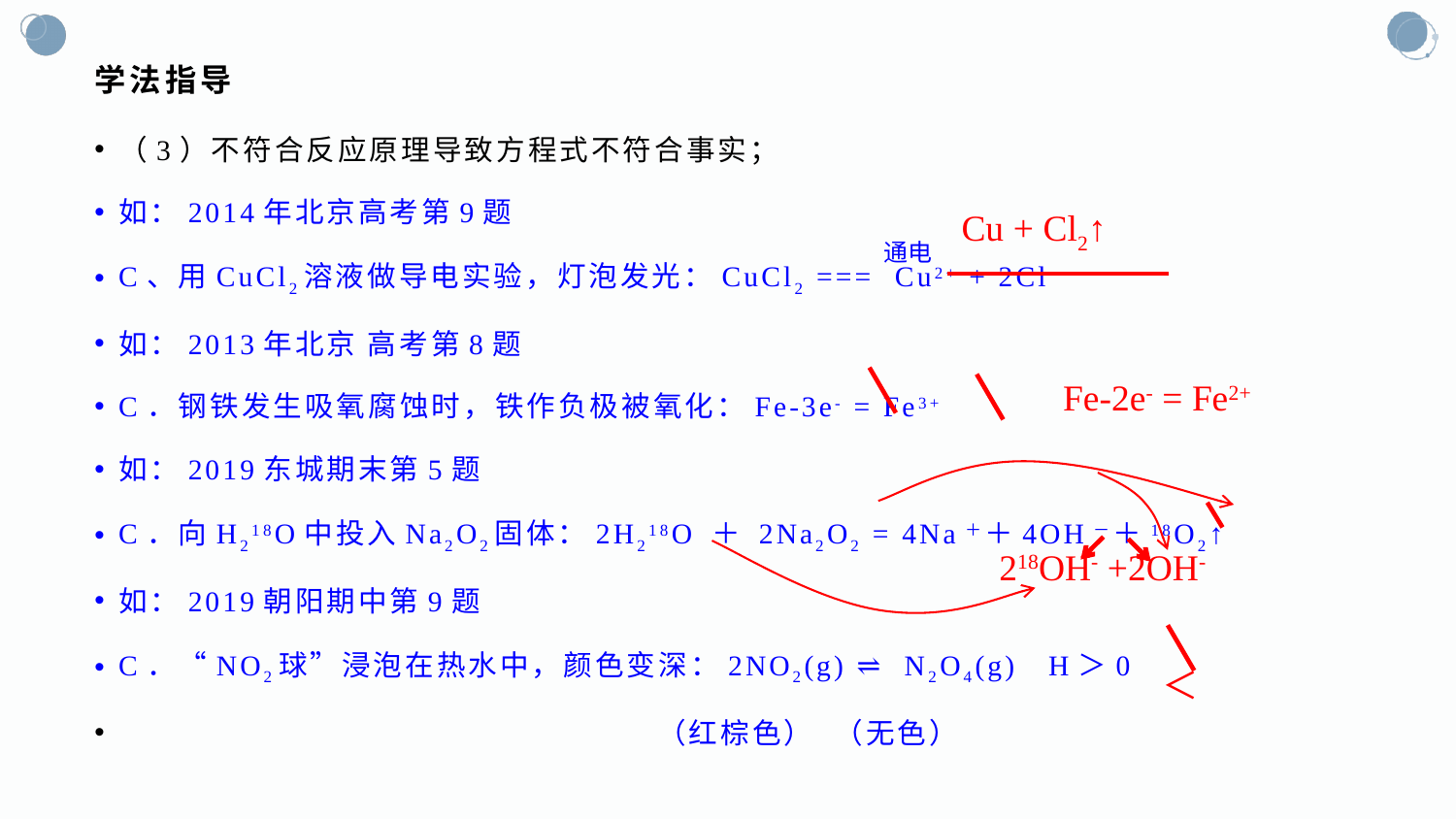

# 学法指导
（3）不符合反应原理导致方程式不符合事实；
如：2014年北京高考第9题
C、用CuCl2溶液做导电实验，灯泡发光：CuCl2 ===  Cu2+ + 2Cl-
如：2013年北京 高考第8题
C．钢铁发生吸氧腐蚀时，铁作负极被氧化：Fe-3e- = Fe3+
如：2019东城期末第5题
C．向H218O中投入Na2O2固体：2H218O ＋ 2Na2O2 = 4Na＋＋4OH－＋18O2↑
如：2019朝阳期中第9题
C．“NO2球”浸泡在热水中，颜色变深：2NO2(g) ⇌  N2O4(g)   H＞0
                                                         （红棕色）  （无色）
Cu + Cl2↑
通电
Fe-2e- = Fe2+

218OH- +2OH-

＜